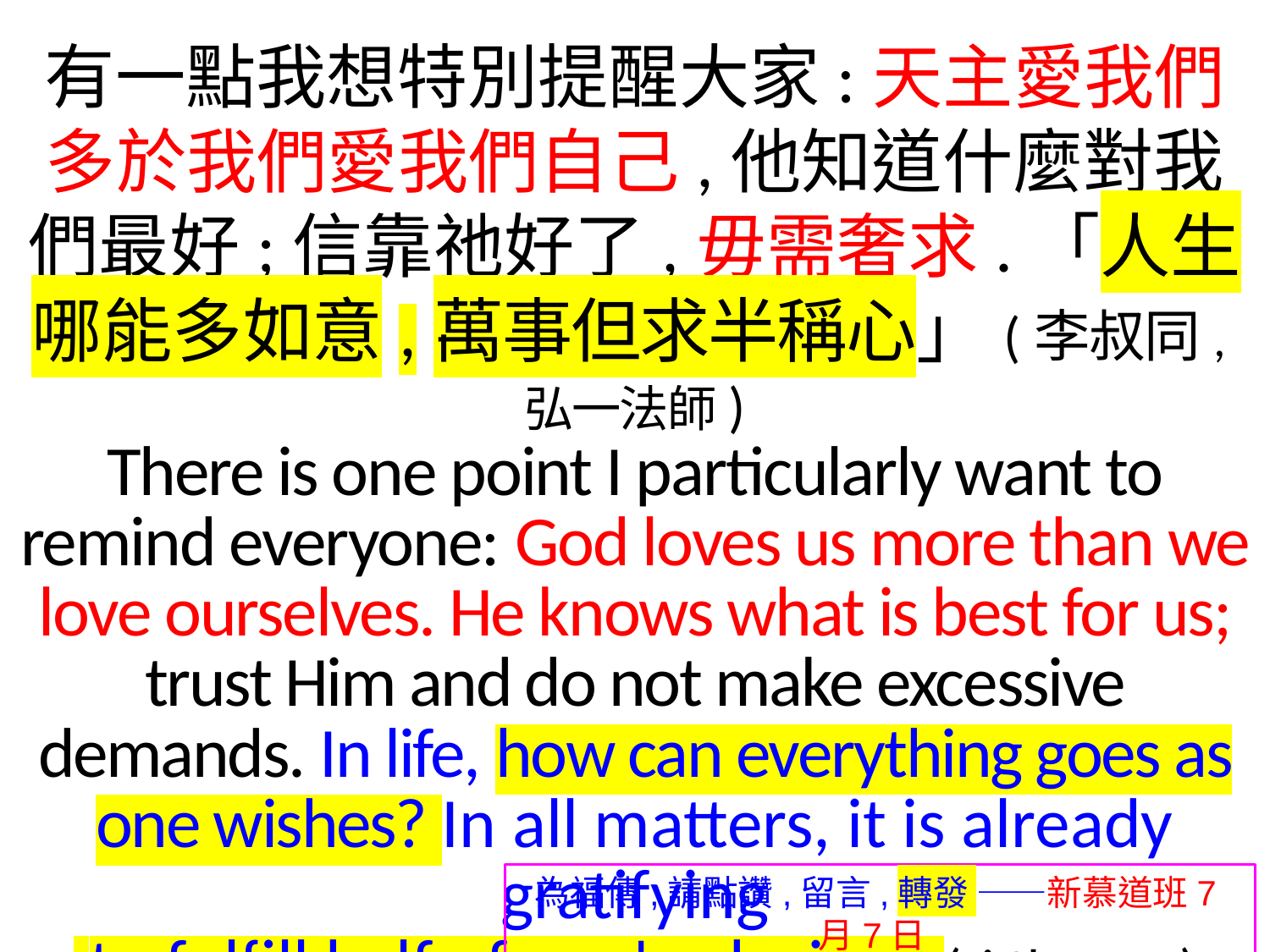

有一點我想特別提醒大家:天主愛我們多於我們愛我們自己,他知道什麼對我們最好;信靠祂好了,毋需奢求.「人生哪能多如意,萬事但求半稱心」(李叔同,弘一法師)
There is one point I particularly want to remind everyone: God loves us more than we love ourselves. He knows what is best for us; trust Him and do not make excessive demands. In life, how can everything goes as one wishes? In all matters, it is already gratifying
 to fulfill half of one's  desires. (Li Shutong)
為福傳,請點讚,留言,轉發 ——新慕道班7月7日